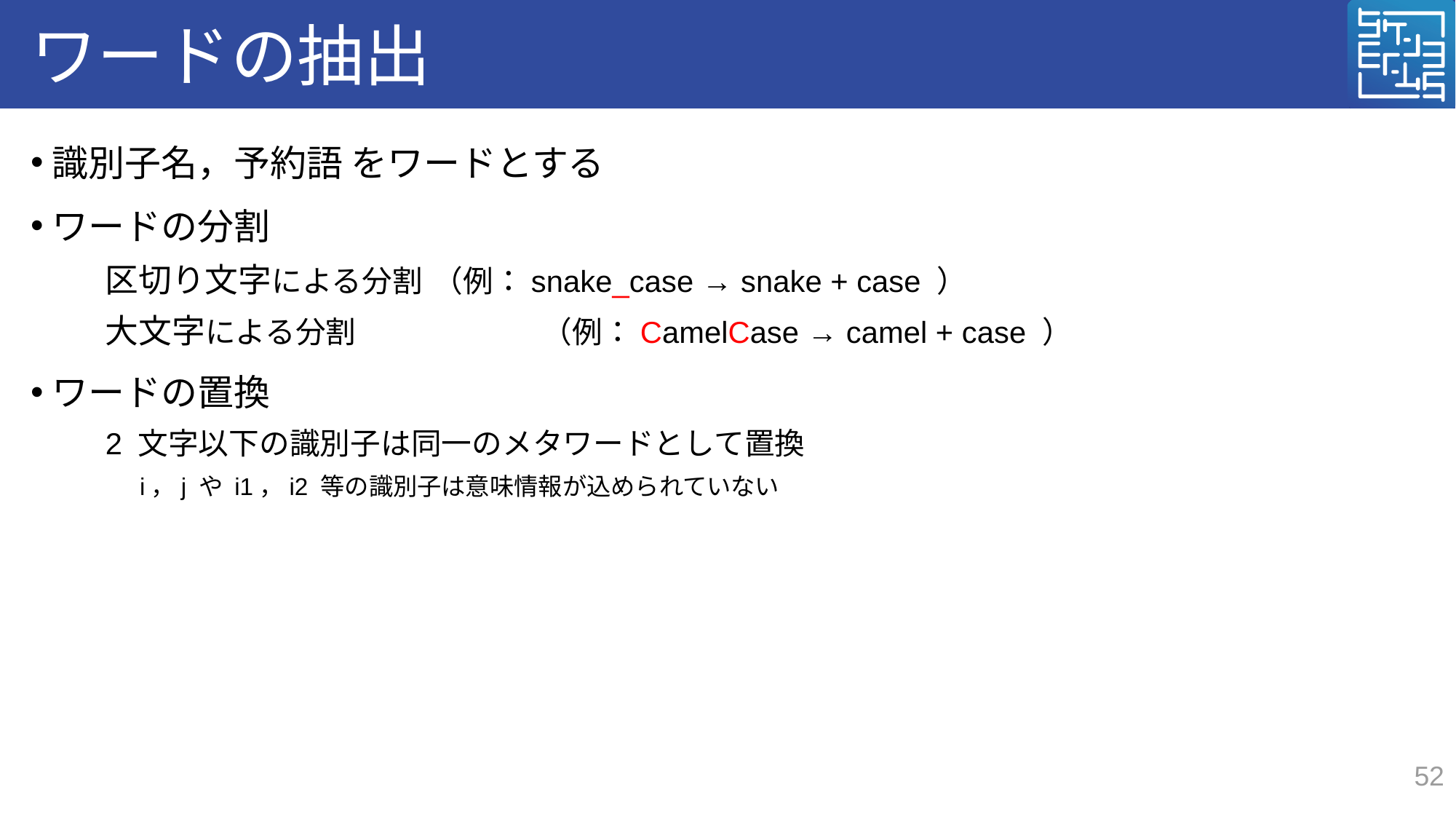

# ワードの抽出
識別子名，予約語 をワードとする
ワードの分割
区切り文字による分割 	（例：snake_case → snake + case ）
大文字による分割		（例：CamelCase → camel + case ）
ワードの置換
2 文字以下の識別子は同一のメタワードとして置換
i，j や i1，i2 等の識別子は意味情報が込められていない

52